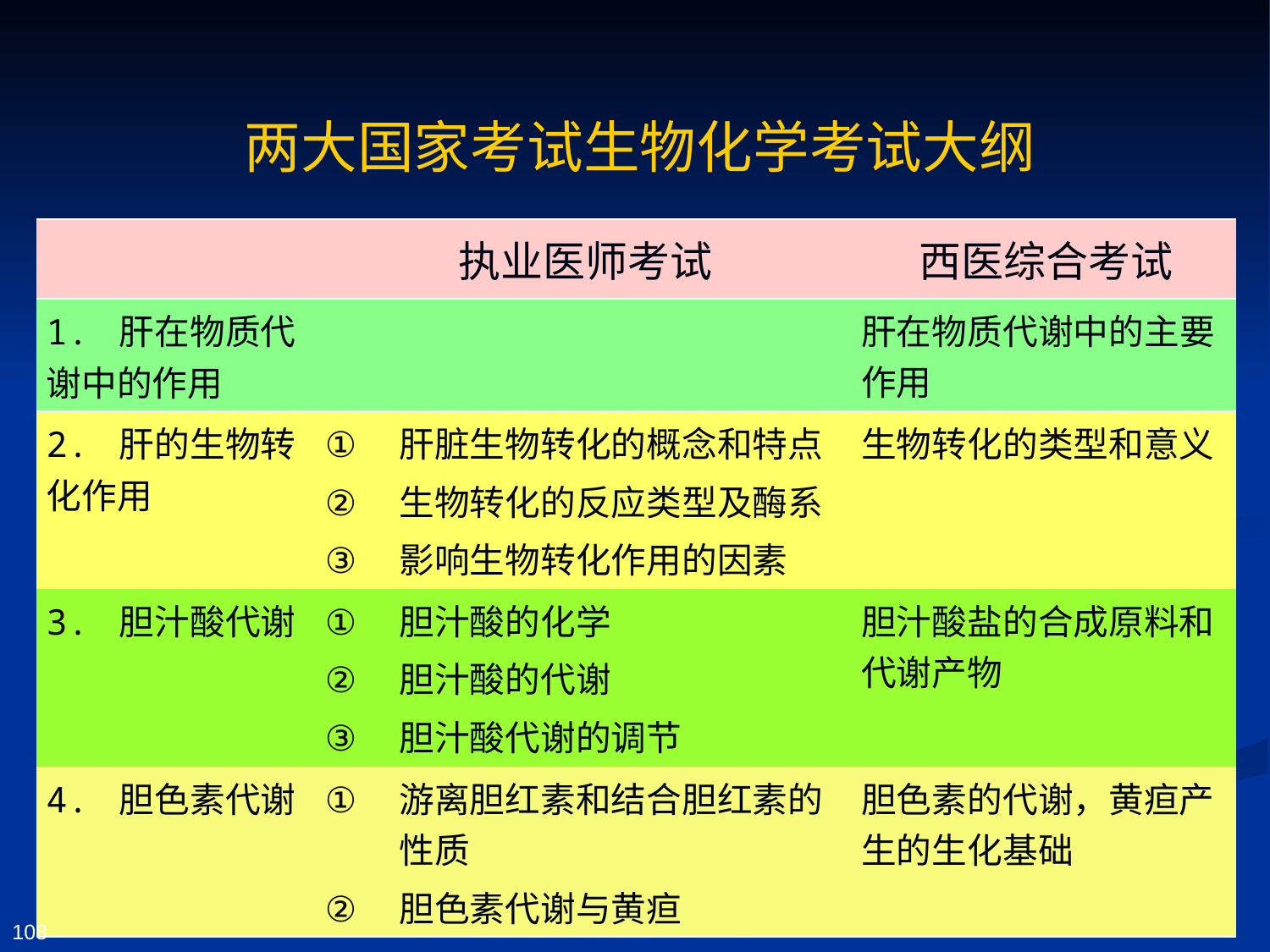

两大国家考试生物化学考试大纲
|  | 执业医师考试 | 西医综合考试 |
| --- | --- | --- |
| 1. 肝在物质代谢中的作用 |  | 肝在物质代谢中的主要作用 |
| 2. 肝的生物转化作用 | 肝脏生物转化的概念和特点 生物转化的反应类型及酶系 影响生物转化作用的因素 | 生物转化的类型和意义 |
| 3. 胆汁酸代谢 | 胆汁酸的化学 胆汁酸的代谢 胆汁酸代谢的调节 | 胆汁酸盐的合成原料和代谢产物 |
| 4. 胆色素代谢 | 游离胆红素和结合胆红素的性质 胆色素代谢与黄疸 | 胆色素的代谢，黄疸产生的生化基础 |
108